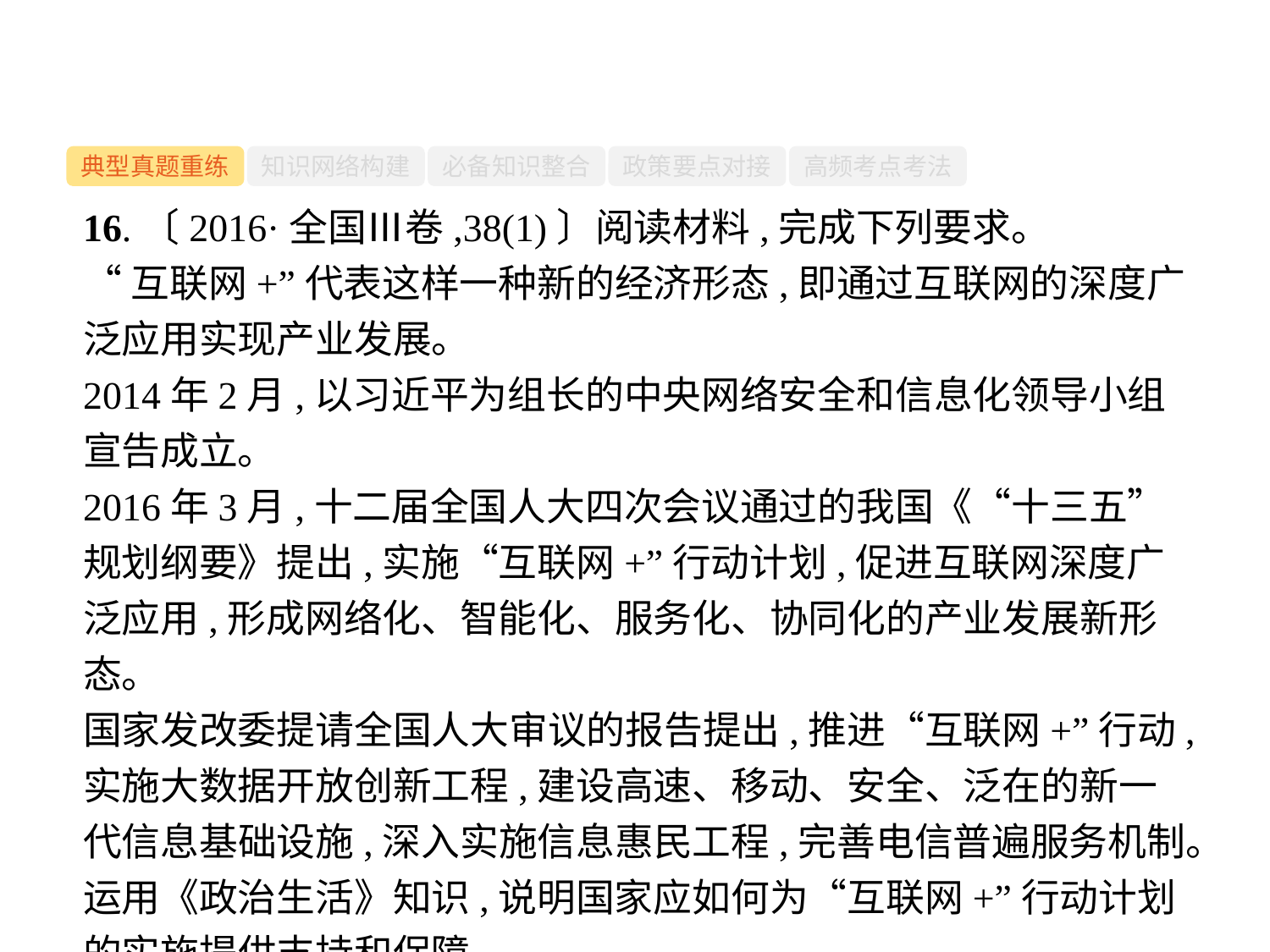

-46-
典型真题重练
知识网络构建
必备知识整合
政策要点对接
高频考点考法
16.〔2016·全国Ⅲ卷,38(1)〕阅读材料,完成下列要求。
“互联网+”代表这样一种新的经济形态,即通过互联网的深度广泛应用实现产业发展。
2014年2月,以习近平为组长的中央网络安全和信息化领导小组宣告成立。
2016年3月,十二届全国人大四次会议通过的我国《“十三五”规划纲要》提出,实施“互联网+”行动计划,促进互联网深度广泛应用,形成网络化、智能化、服务化、协同化的产业发展新形态。
国家发改委提请全国人大审议的报告提出,推进“互联网+”行动,实施大数据开放创新工程,建设高速、移动、安全、泛在的新一代信息基础设施,深入实施信息惠民工程,完善电信普遍服务机制。
运用《政治生活》知识,说明国家应如何为“互联网+”行动计划的实施提供支持和保障。